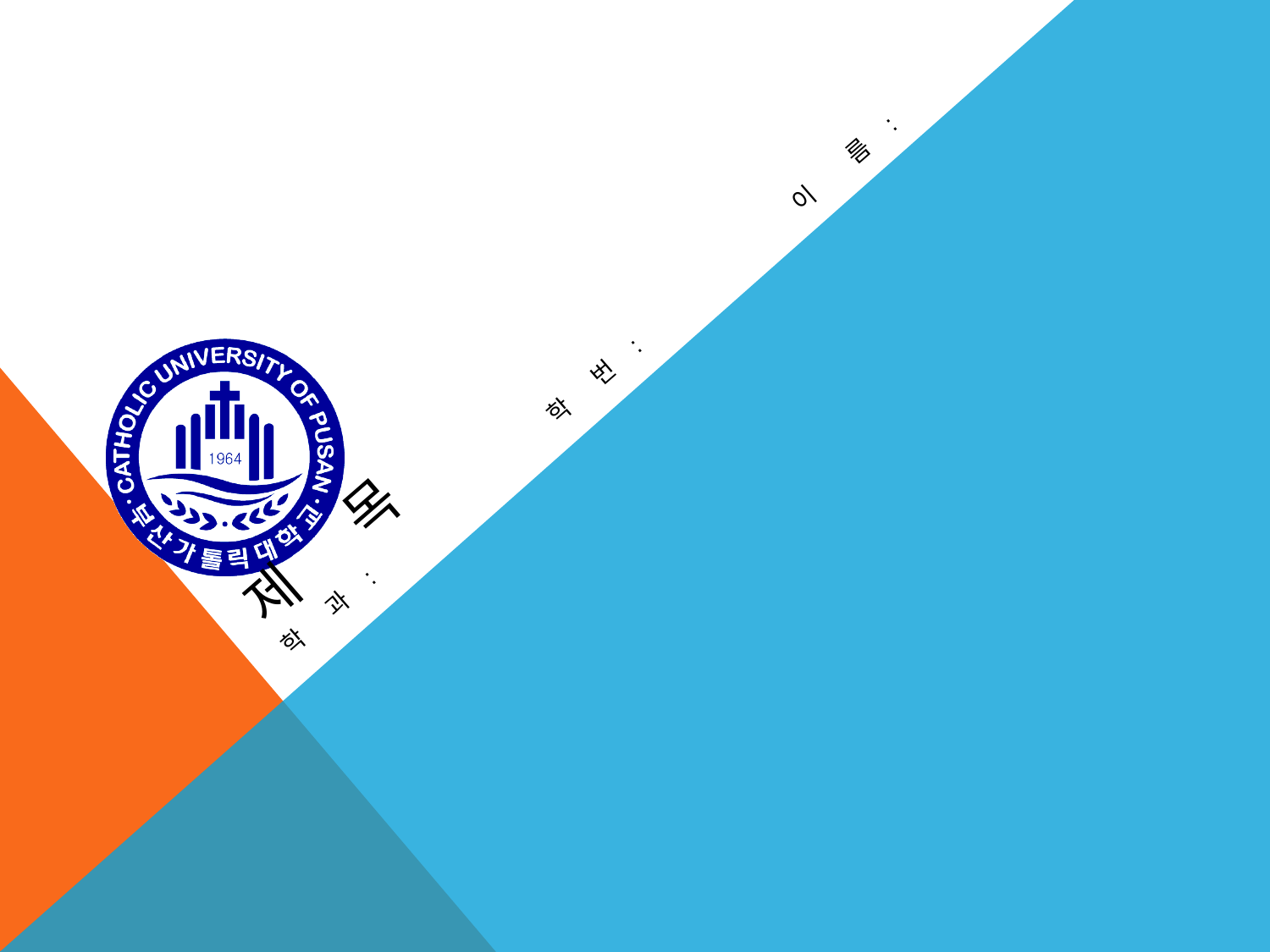

# 제     목
학  과 :                학  번 :              이   름 :